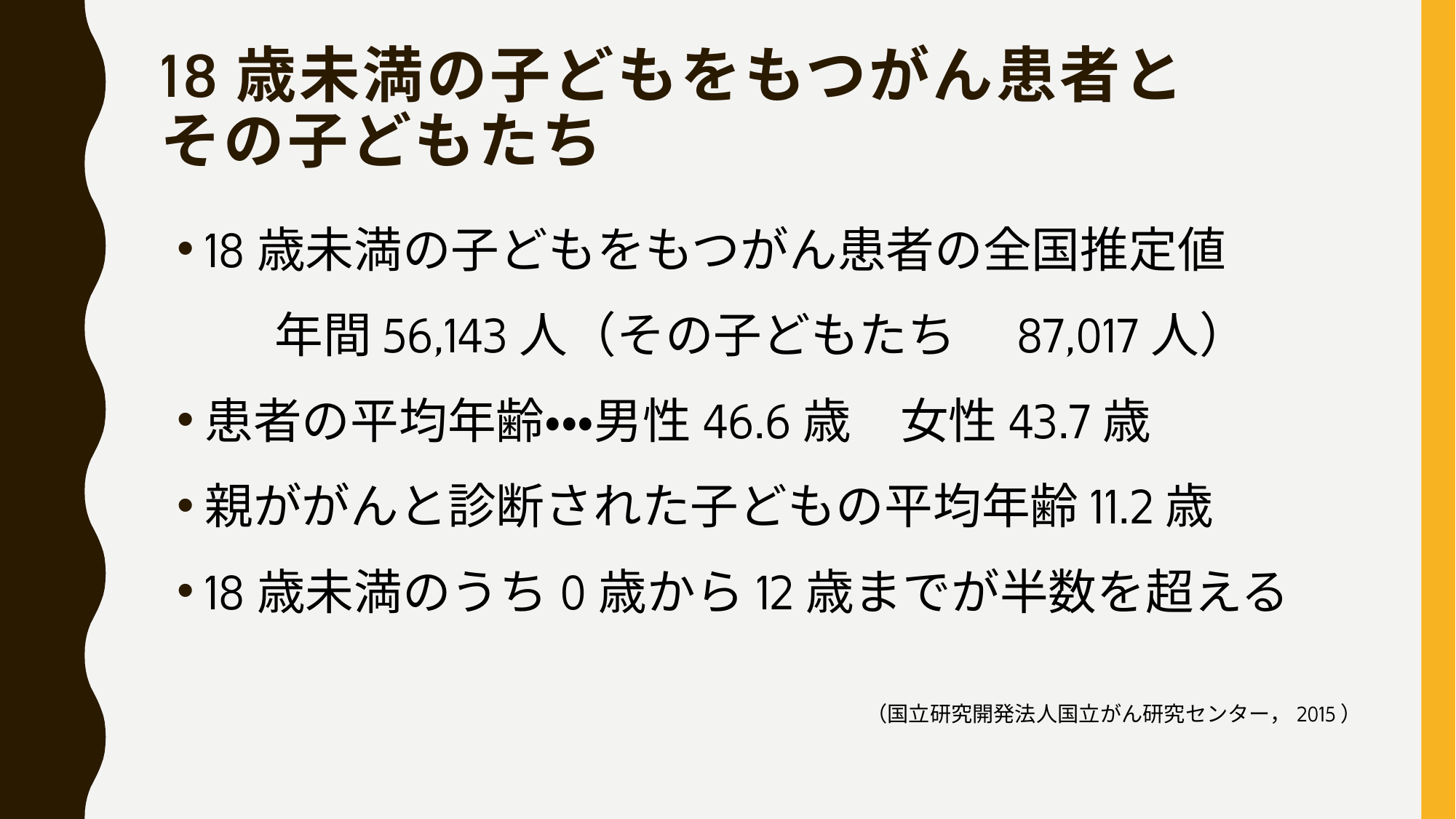

# 18歳未満の子どもをもつがん患者と         その子どもたち
18歳未満の子どもをもつがん患者の全国推定値
　　年間56,143人（その子どもたち　87,017人）
患者の平均年齢・・・男性46.6歳　女性43.7歳
親ががんと診断された子どもの平均年齢11.2歳
18歳未満のうち0歳から12歳までが半数を超える
（国立研究開発法人国立がん研究センター，2015）